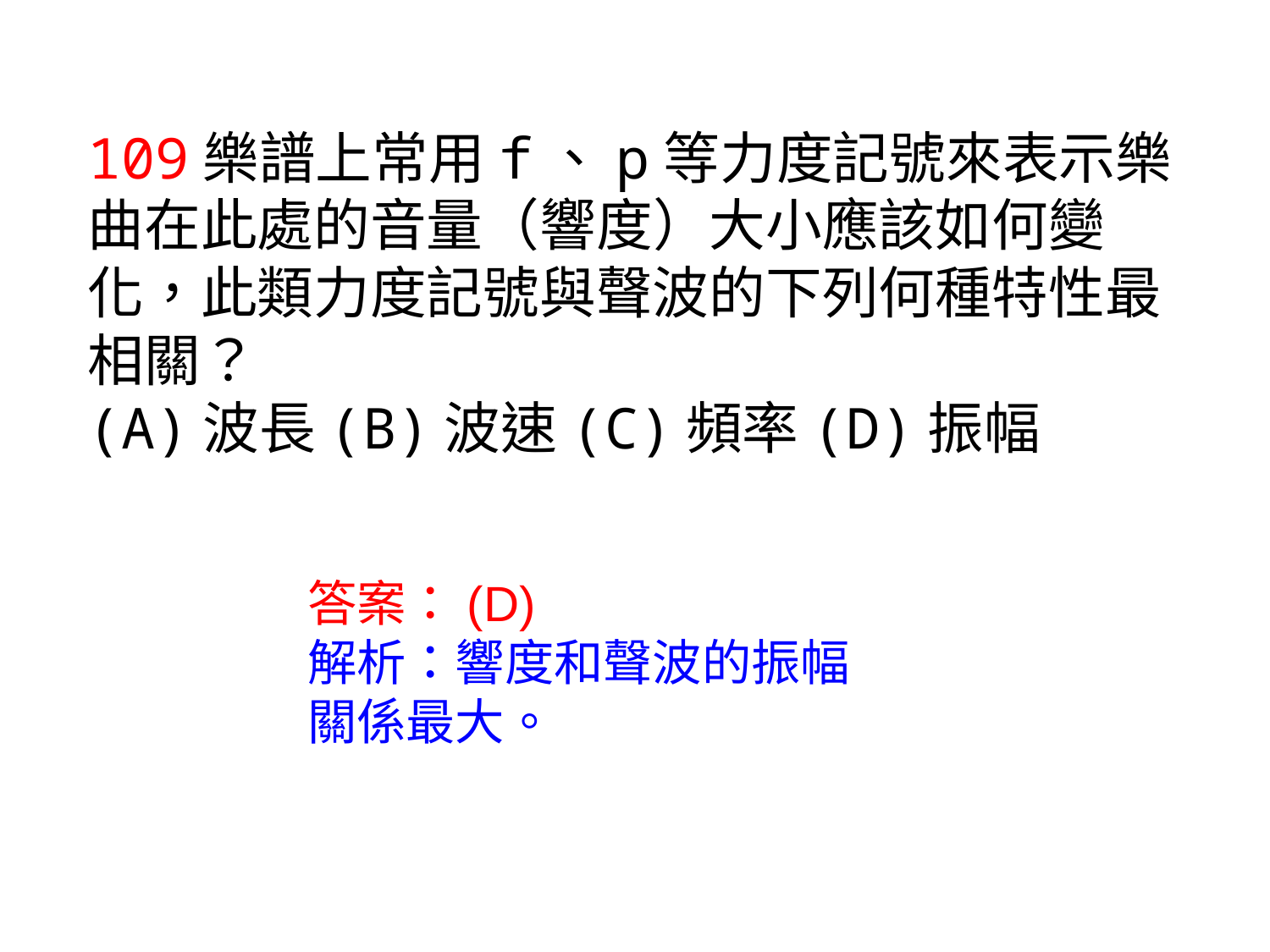

# 109樂譜上常用f、p等力度記號來表示樂曲在此處的音量（響度）大小應該如何變化，此類力度記號與聲波的下列何種特性最相關？ (A)波長(B)波速(C)頻率(D)振幅
答案：(D)
解析：響度和聲波的振幅關係最大。